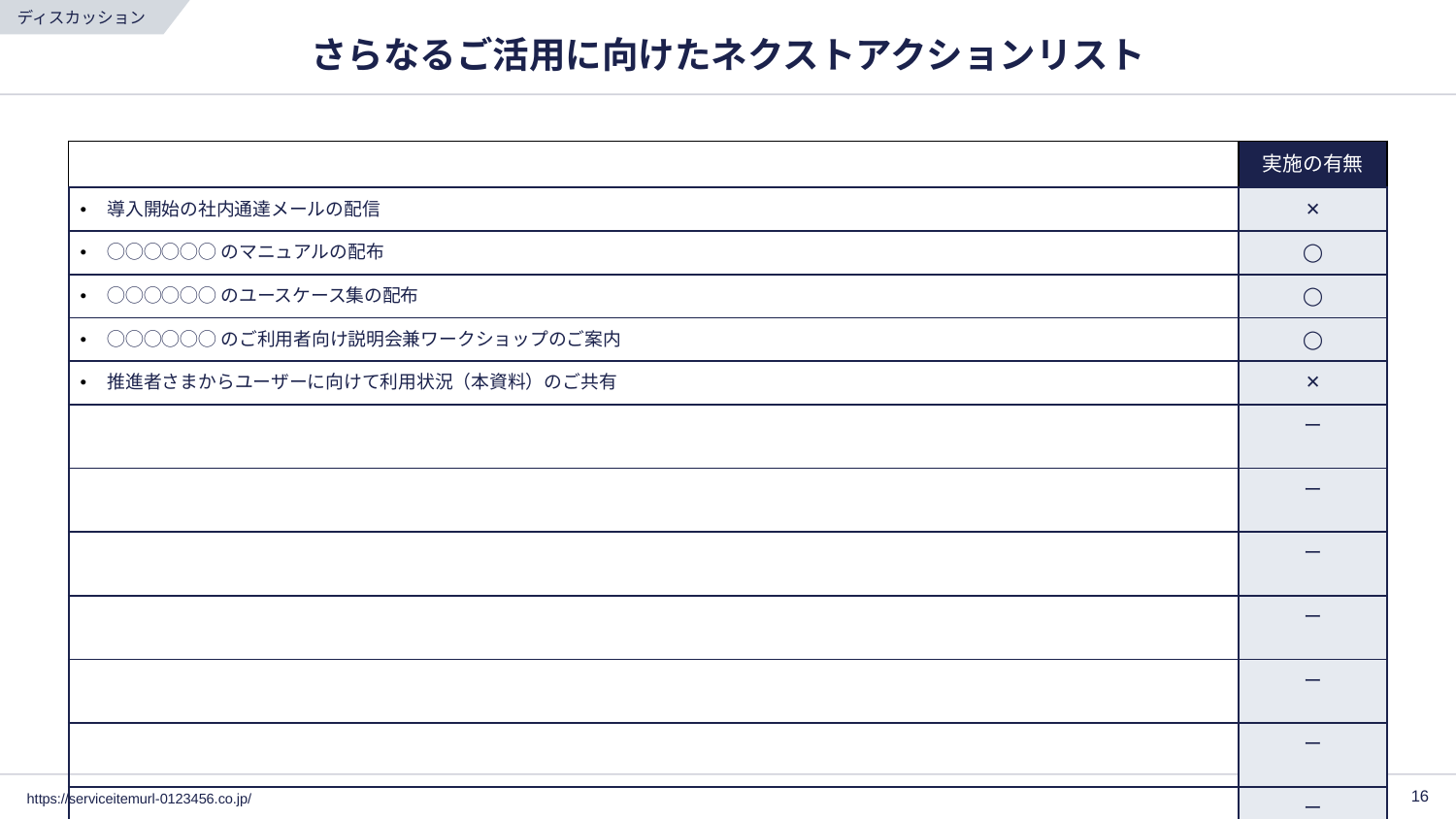

ディスカッション
# さらなるご活用に向けたネクストアクションリスト
|  | 実施の有無 |
| --- | --- |
| 導入開始の社内通達メールの配信 | ✕ |
| ◯◯◯◯◯◯のマニュアルの配布 | ◯ |
| ◯◯◯◯◯◯のユースケース集の配布 | ◯ |
| ◯◯◯◯◯◯のご利用者向け説明会兼ワークショップのご案内 | ◯ |
| 推進者さまからユーザーに向けて利用状況（本資料）のご共有 | ✕ |
|  | ー |
|  | ー |
|  | ー |
|  | ー |
|  | ー |
|  | ー |
|  | ー |
|  | ー |
16
https://serviceitemurl-0123456.co.jp/